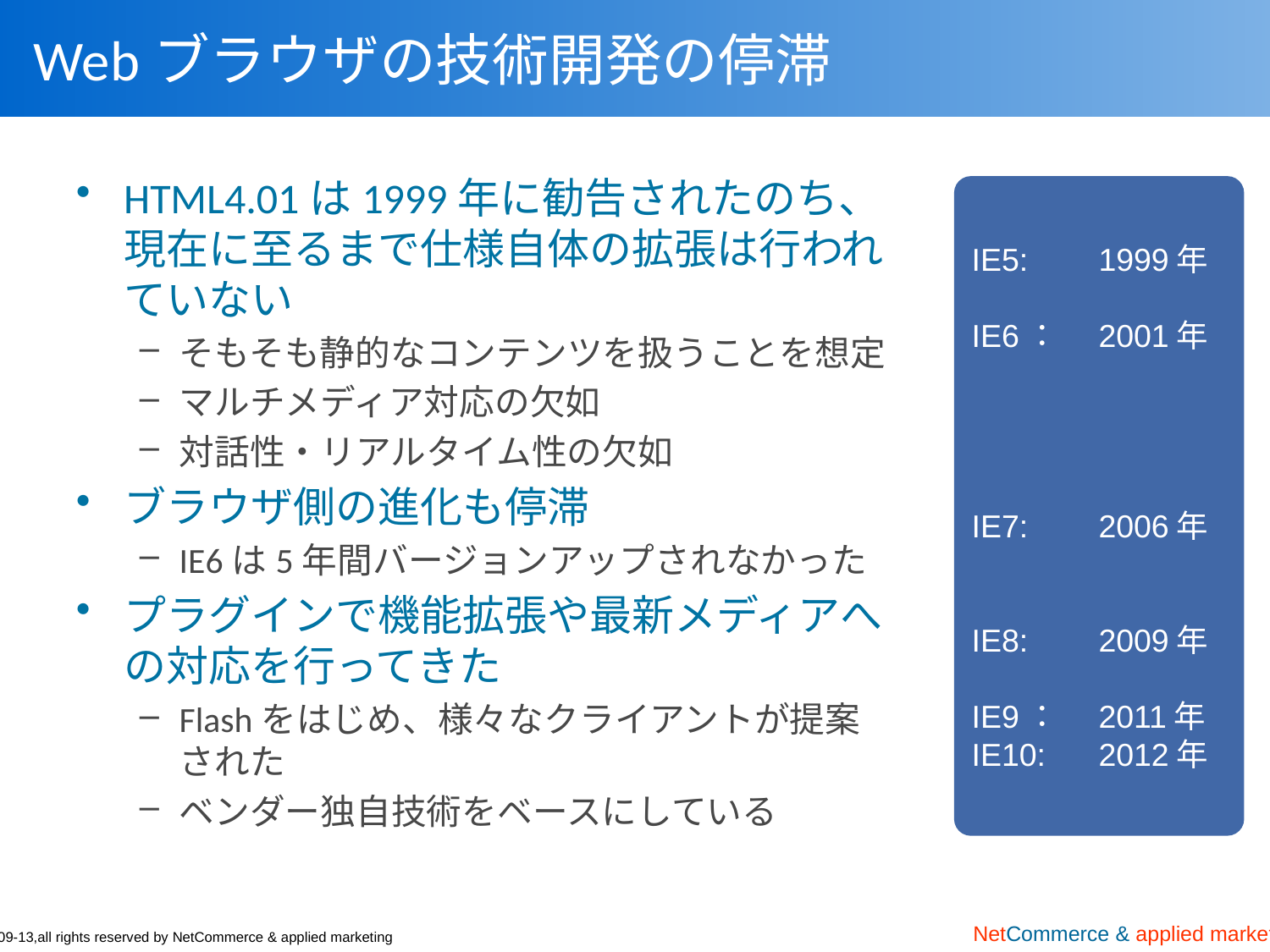

# Webブラウザの技術開発の停滞
HTML4.01は1999年に勧告されたのち、現在に至るまで仕様自体の拡張は行われていない
そもそも静的なコンテンツを扱うことを想定
マルチメディア対応の欠如
対話性・リアルタイム性の欠如
ブラウザ側の進化も停滞
IE6は5年間バージョンアップされなかった
プラグインで機能拡張や最新メディアへの対応を行ってきた
Flashをはじめ、様々なクライアントが提案された
ベンダー独自技術をベースにしている
IE5:	1999年

IE6：	2001年

IE7:	2006年

IE8:	2009年

IE9：	2011年
IE10:	2012年